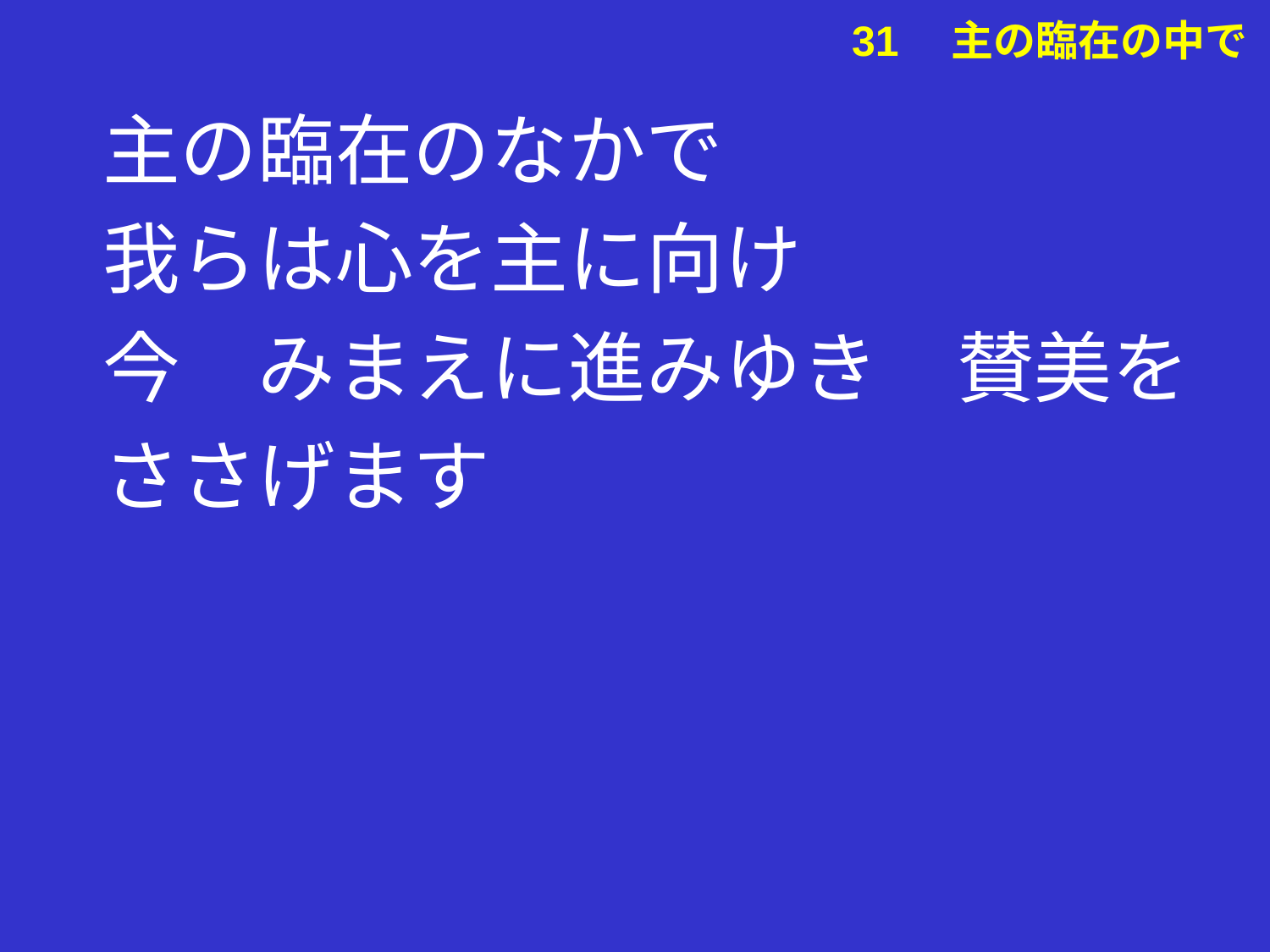

主の臨在のなかで
我らは心を主に向け
今　みまえに進みゆき　賛美を
ささげます

# 31　主の臨在の中で